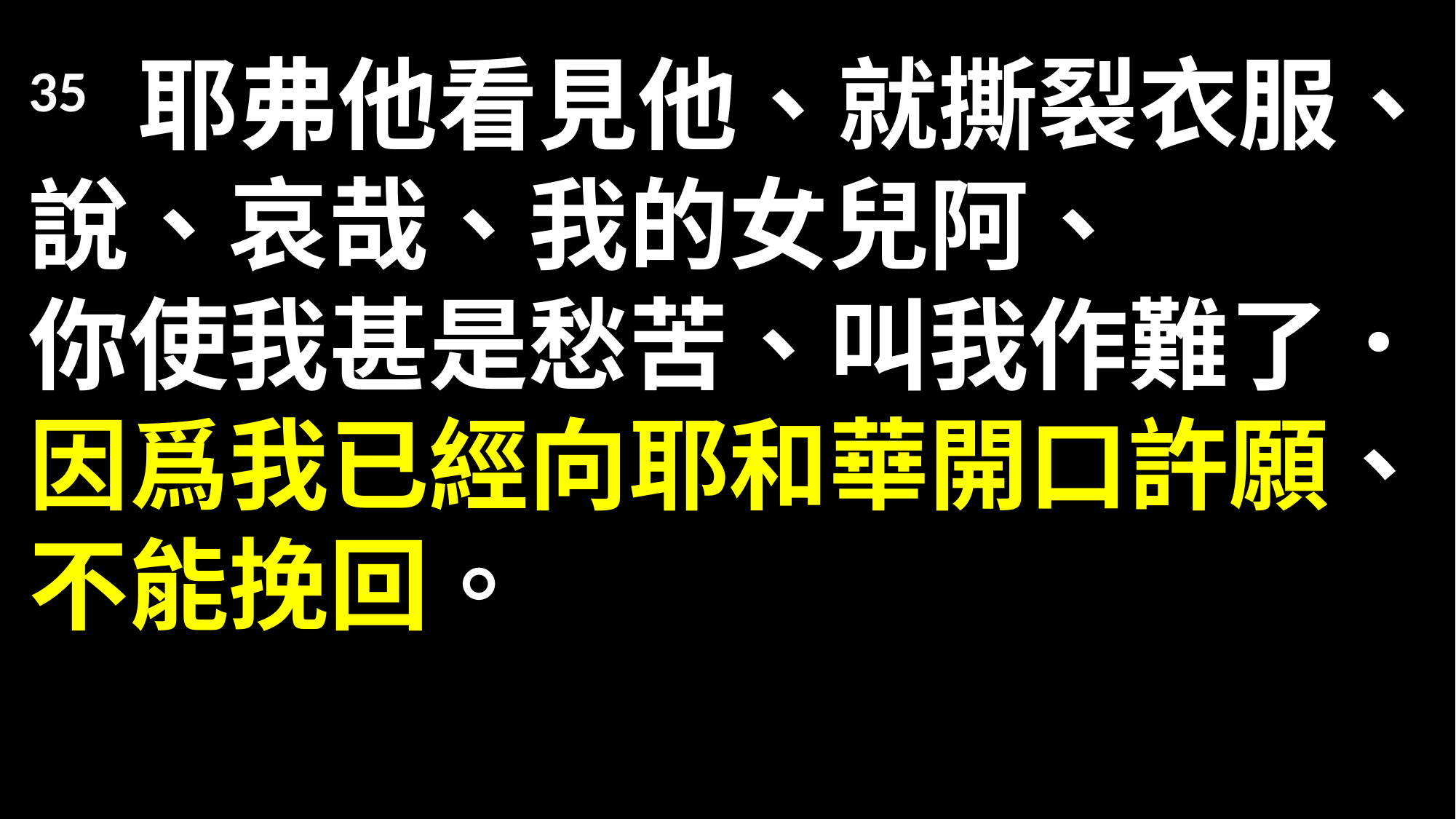

35  耶弗他看見他、就撕裂衣服、
說、哀哉、我的女兒阿、
你使我甚是愁苦、叫我作難了．
因爲我已經向耶和華開口許願、
不能挽回。